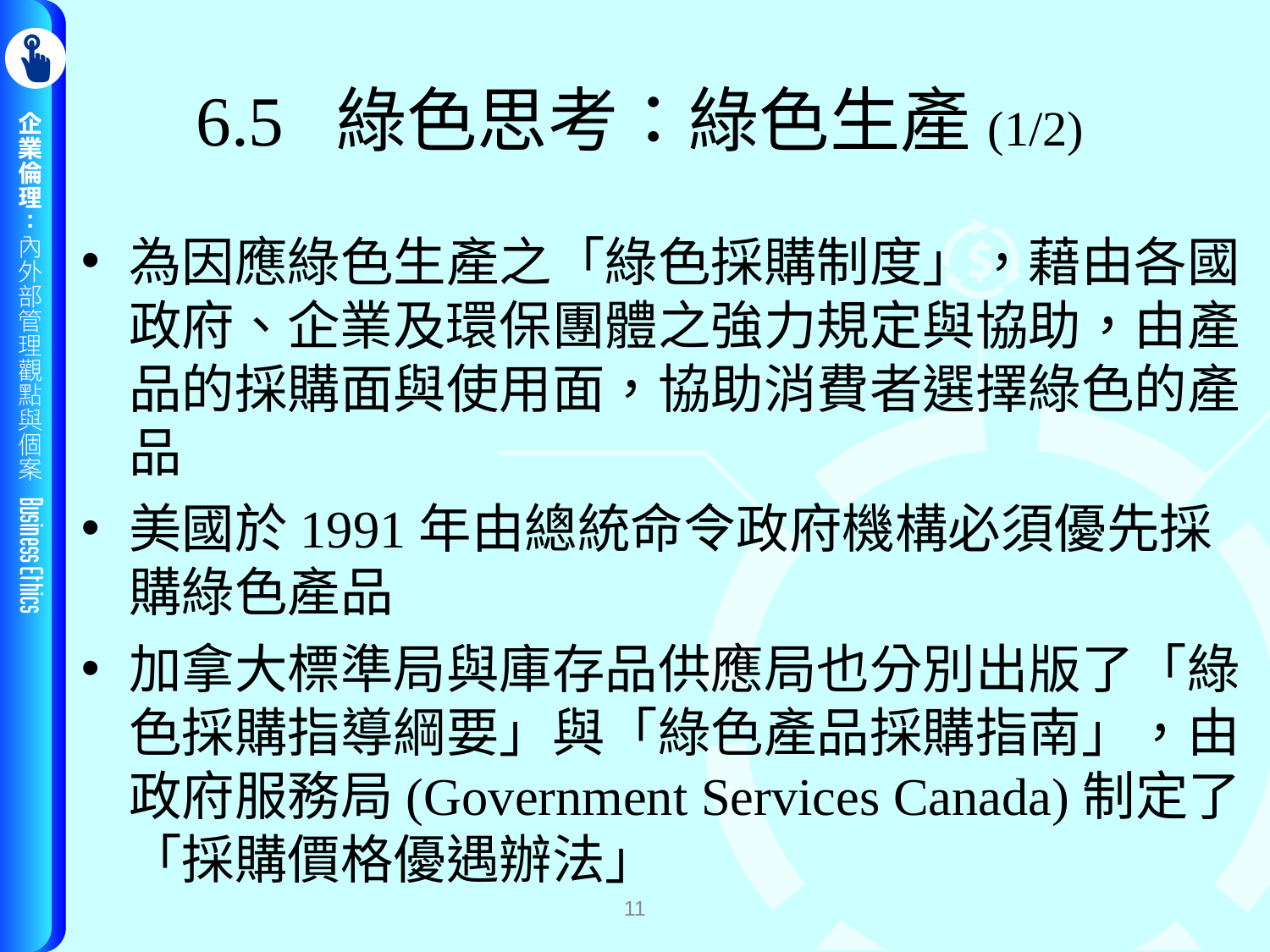

# 6.5  綠色思考：綠色生產(1/2)
為因應綠色生產之「綠色採購制度」，藉由各國政府、企業及環保團體之強力規定與協助，由產品的採購面與使用面，協助消費者選擇綠色的產品
美國於1991年由總統命令政府機構必須優先採購綠色產品
加拿大標準局與庫存品供應局也分別出版了「綠色採購指導綱要」與「綠色產品採購指南」，由政府服務局(Government Services Canada)制定了「採購價格優遇辦法」
11